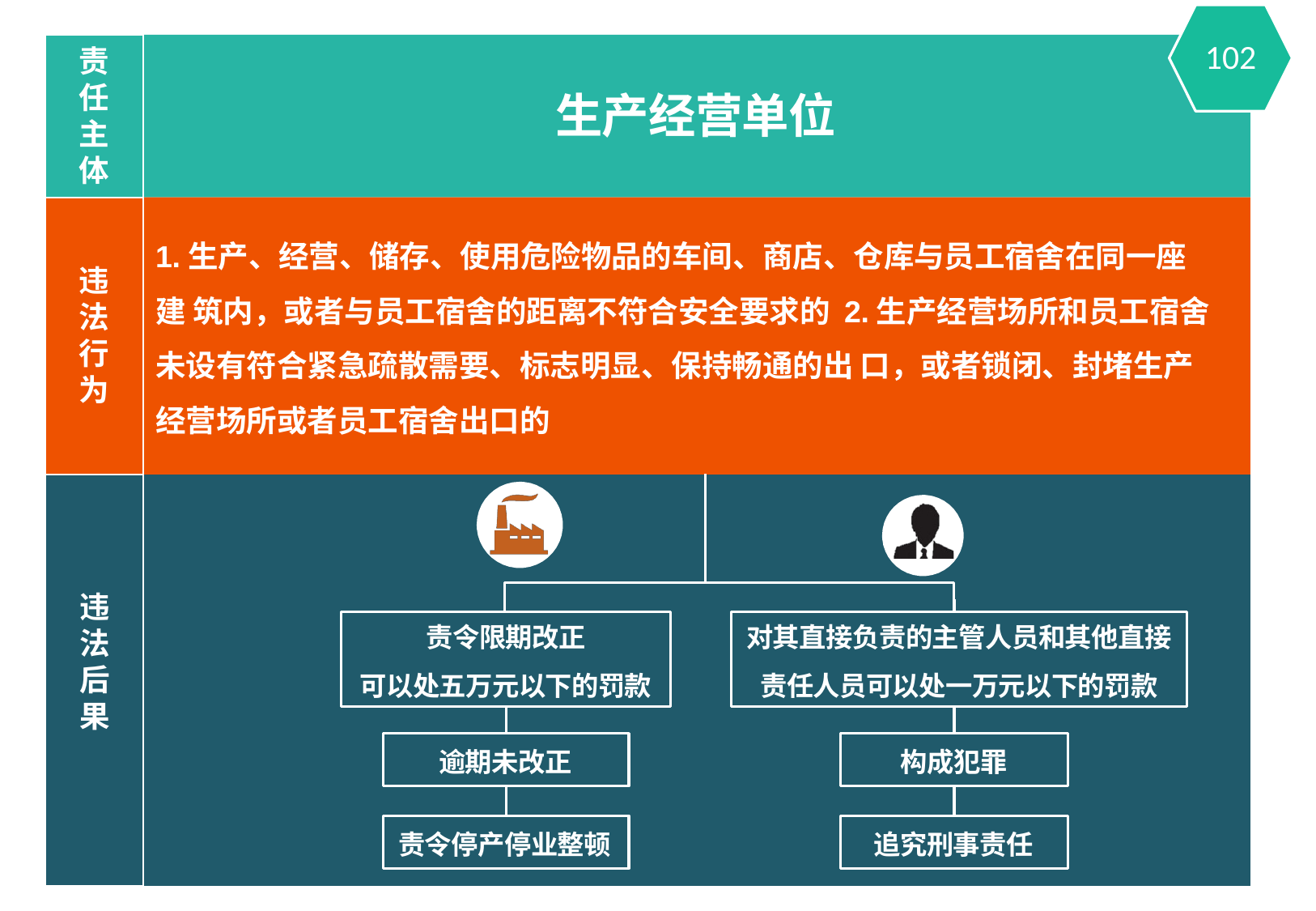

102
责 任 主 体
生产经营单位

1.生产、经营、储存、使用危险物品的车间、商店、仓库与员工宿舍在同一座建 筑内，或者与员工宿舍的距离不符合安全要求的 2.生产经营场所和员工宿舍未设有符合紧急疏散需要、标志明显、保持畅通的出 口，或者锁闭、封堵生产经营场所或者员工宿舍出口的
违 法 行 为

违 法 后 果

责令限期改正
可以处五万元以下的罚款
对其直接负责的主管人员和其他直接
责任人员可以处一万元以下的罚款

逾期未改正
构成犯罪

责令停产停业整顿
追究刑事责任